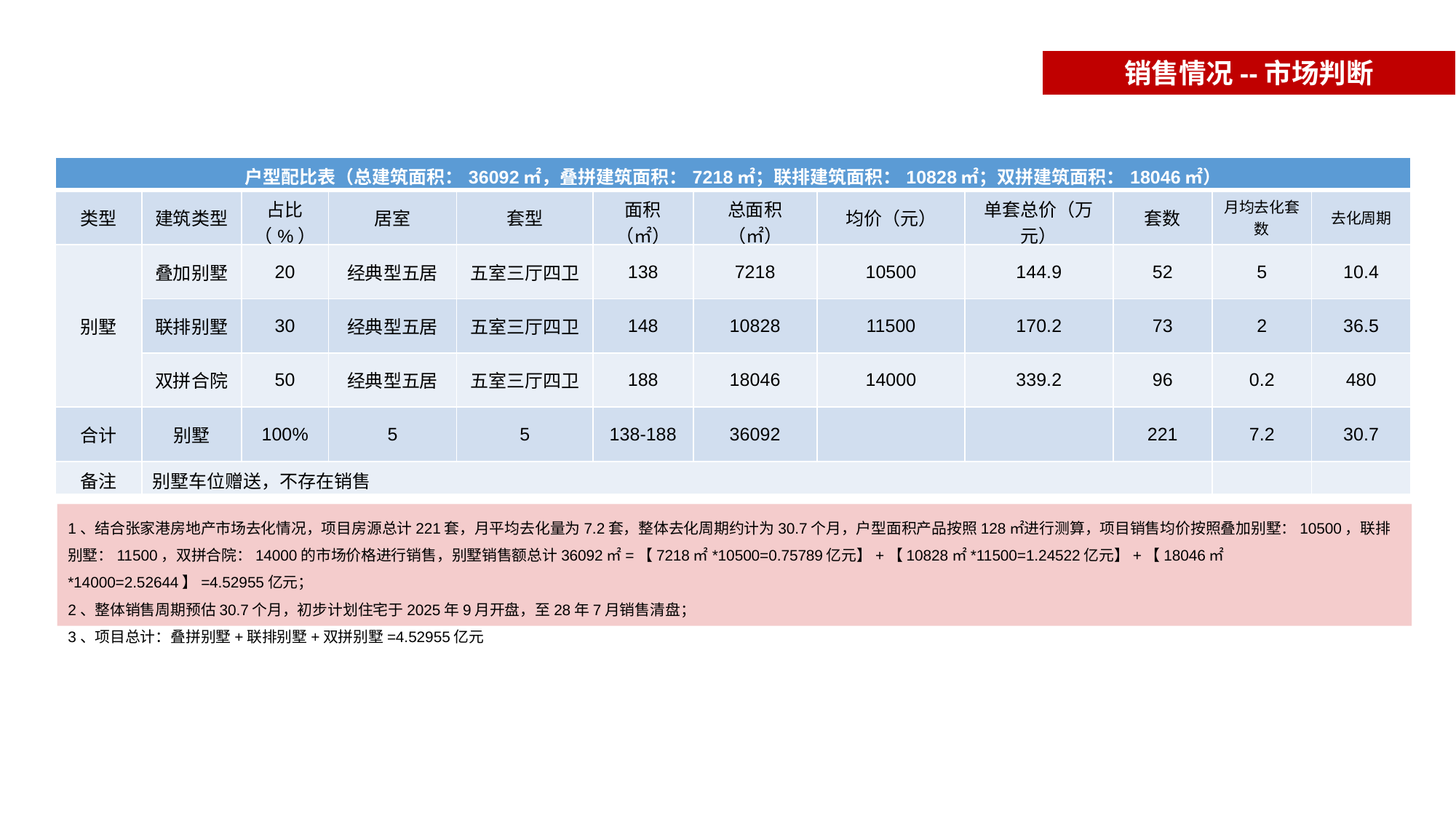

销售情况--市场判断
| 户型配比表（总建筑面积：36092㎡，叠拼建筑面积：7218㎡；联排建筑面积：10828㎡；双拼建筑面积：18046㎡） |  |  |  |  |  |  |  |  |  |  |  |
| --- | --- | --- | --- | --- | --- | --- | --- | --- | --- | --- | --- |
| 类型 | 建筑类型 | 占比（%） | 居室 | 套型 | 面积（㎡） | 总面积（㎡） | 均价（元） | 单套总价（万元） | 套数 | 月均去化套数 | 去化周期 |
| 别墅 | 叠加别墅 | 20 | 经典型五居 | 五室三厅四卫 | 138 | 7218 | 10500 | 144.9 | 52 | 5 | 10.4 |
|  | 联排别墅 | 30 | 经典型五居 | 五室三厅四卫 | 148 | 10828 | 11500 | 170.2 | 73 | 2 | 36.5 |
|  | 双拼合院 | 50 | 经典型五居 | 五室三厅四卫 | 188 | 18046 | 14000 | 339.2 | 96 | 0.2 | 480 |
| 合计 | 别墅 | 100% | 5 | 5 | 138-188 | 36092 |  |  | 221 | 7.2 | 30.7 |
| 备注 | 别墅车位赠送，不存在销售 |  |  |  |  |  |  |  |  |  |  |
1、结合张家港房地产市场去化情况，项目房源总计221套，月平均去化量为7.2套，整体去化周期约计为30.7个月，户型面积产品按照128㎡进行测算，项目销售均价按照叠加别墅：10500，联排别墅：11500，双拼合院：14000的市场价格进行销售，别墅销售额总计36092㎡=【7218㎡*10500=0.75789亿元】+【10828㎡*11500=1.24522亿元】+【18046㎡*14000=2.52644】=4.52955亿元；
2、整体销售周期预估30.7个月，初步计划住宅于2025年9月开盘，至28年7月销售清盘；
3、项目总计：叠拼别墅+联排别墅+双拼别墅=4.52955亿元